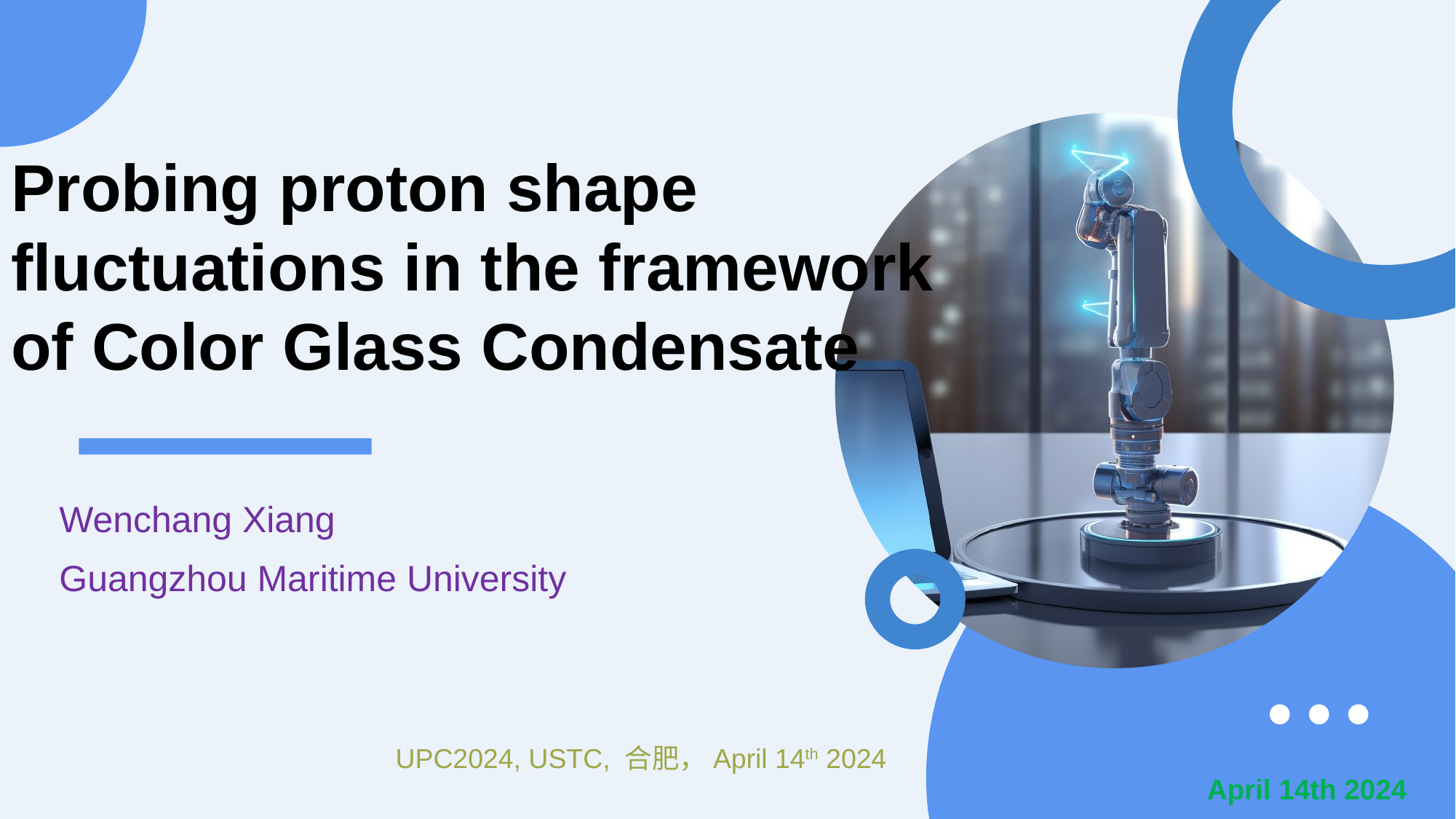

# Probing proton shape fluctuations in the framework of Color Glass Condensate
Wenchang Xiang
Guangzhou Maritime University

                                 UPC2024, USTC, 合肥，April 14th 2024
April 14th 2024